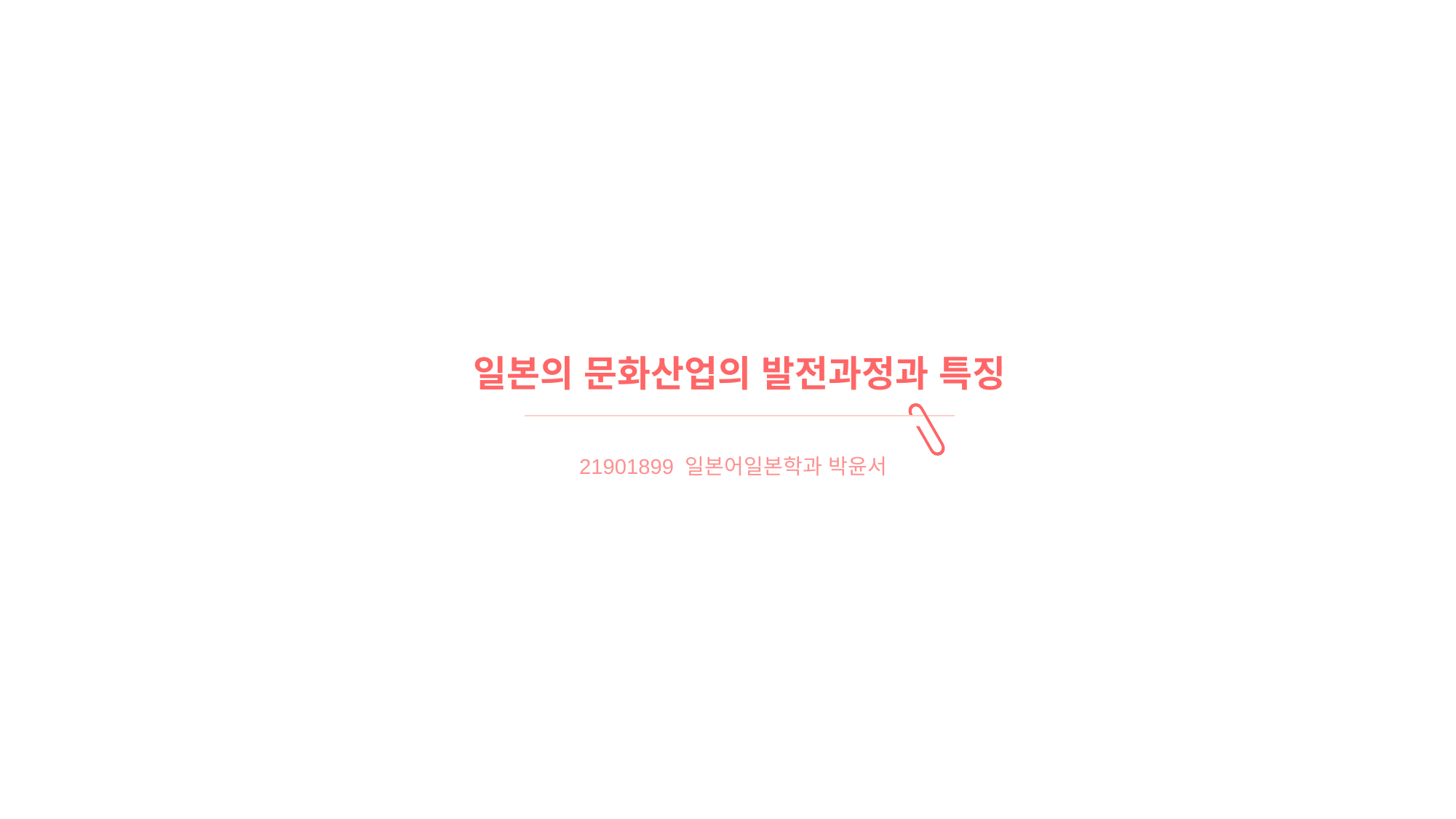

일본의 문화산업의 발전과정과 특징

21901899 일본어일본학과 박윤서